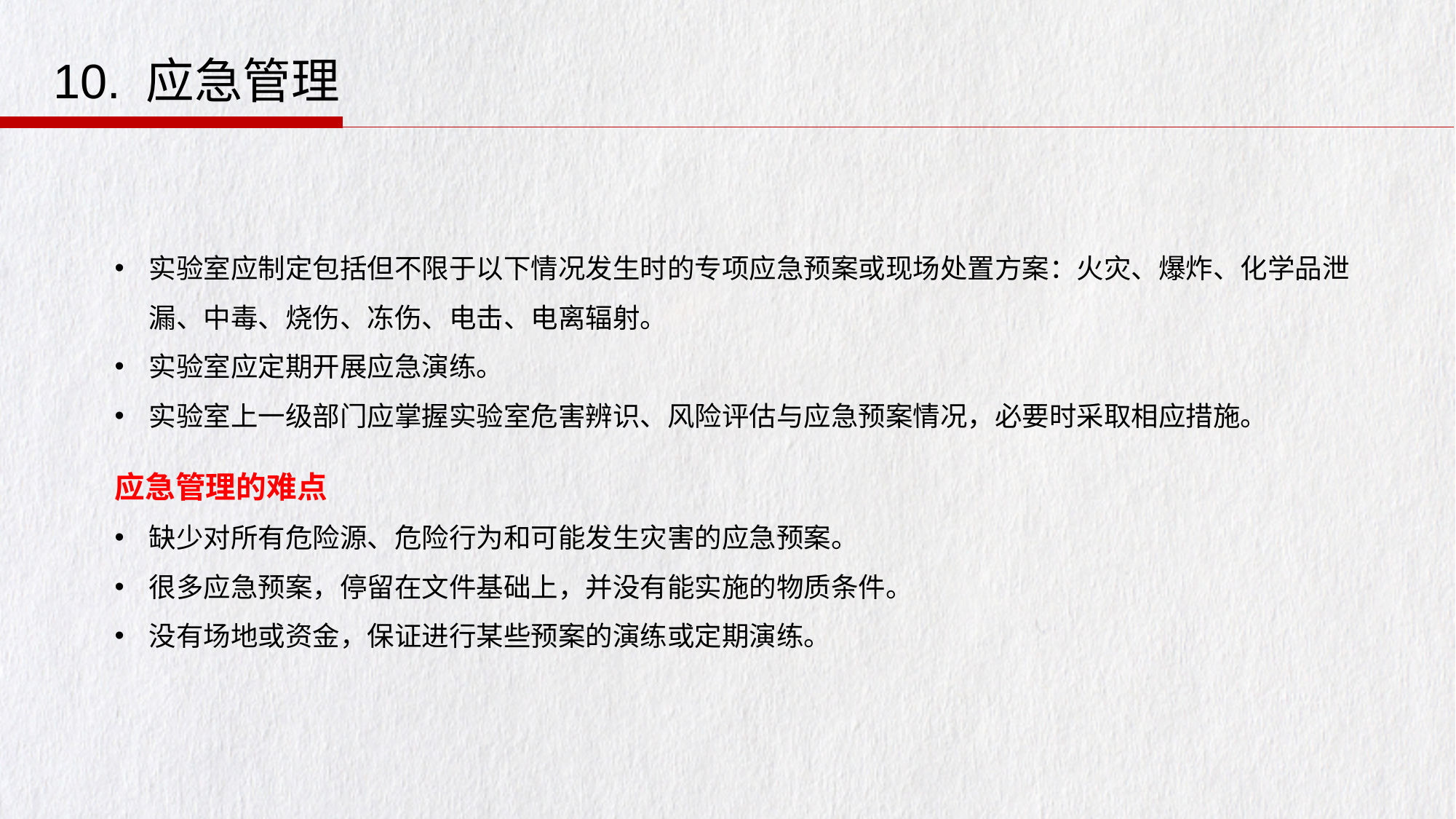

10. 应急管理
实验室应制定包括但不限于以下情况发生时的专项应急预案或现场处置方案：火灾、爆炸、化学品泄漏、中毒、烧伤、冻伤、电击、电离辐射。
实验室应定期开展应急演练。
实验室上一级部门应掌握实验室危害辨识、风险评估与应急预案情况，必要时采取相应措施。
应急管理的难点
缺少对所有危险源、危险行为和可能发生灾害的应急预案。
很多应急预案，停留在文件基础上，并没有能实施的物质条件。
没有场地或资金，保证进行某些预案的演练或定期演练。